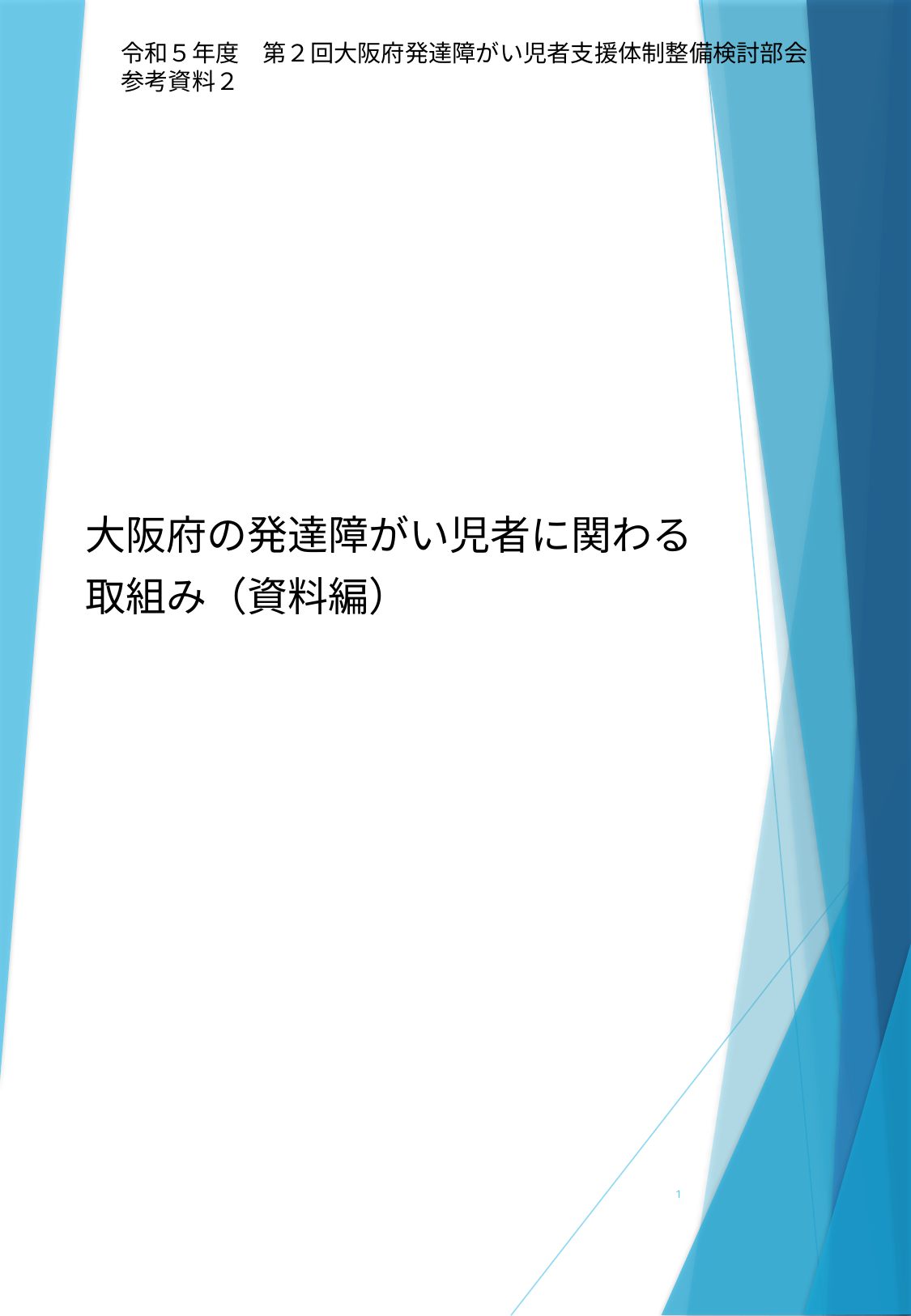

令和５年度　第２回大阪府発達障がい児者支援体制整備検討部会
参考資料２
大阪府の発達障がい児者に関わる
取組み（資料編）
1